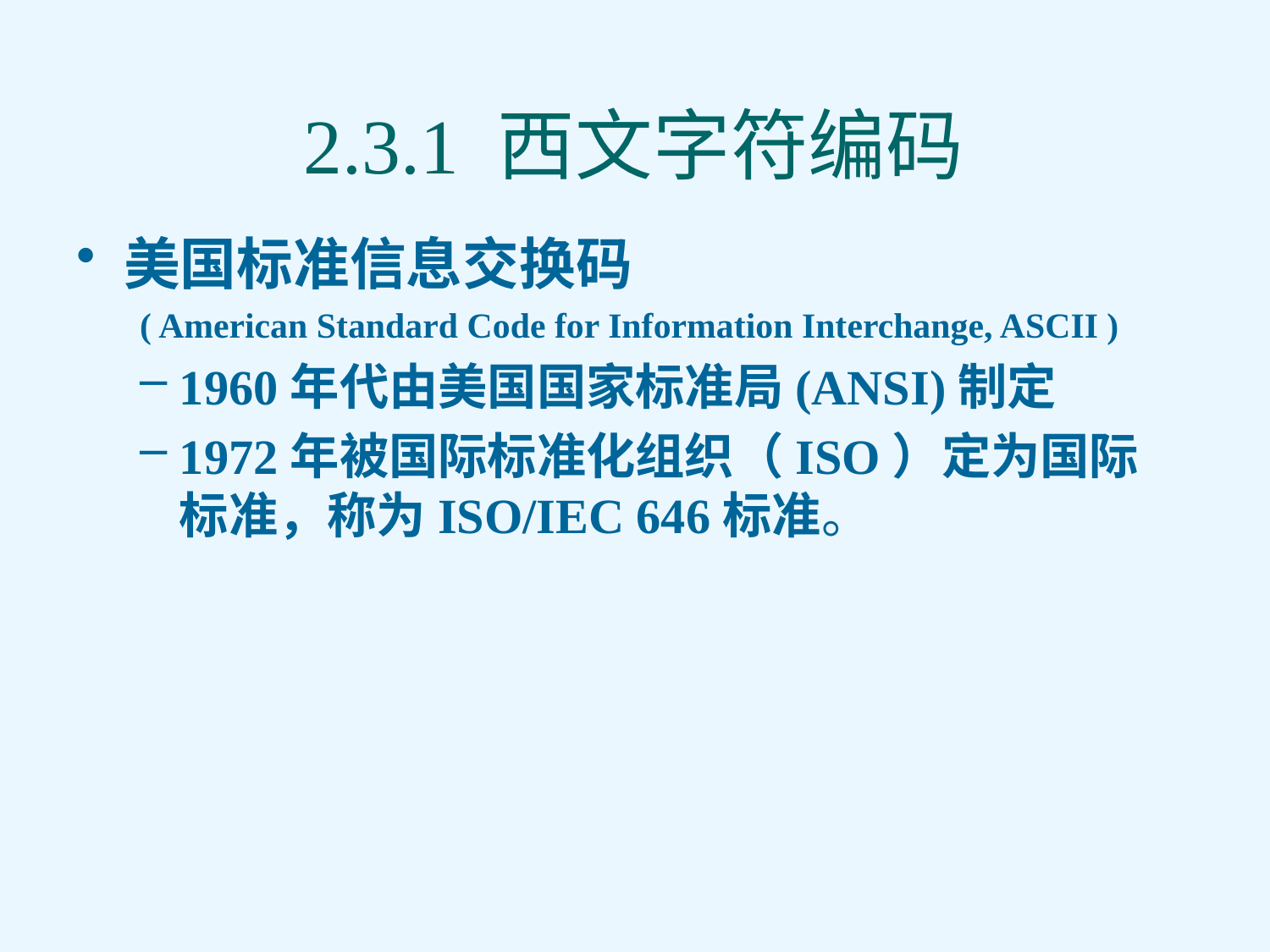

# 2.3.1 西文字符编码
美国标准信息交换码
( American Standard Code for Information Interchange, ASCII )
1960年代由美国国家标准局(ANSI)制定
1972年被国际标准化组织（ISO）定为国际标准，称为ISO/IEC 646标准。